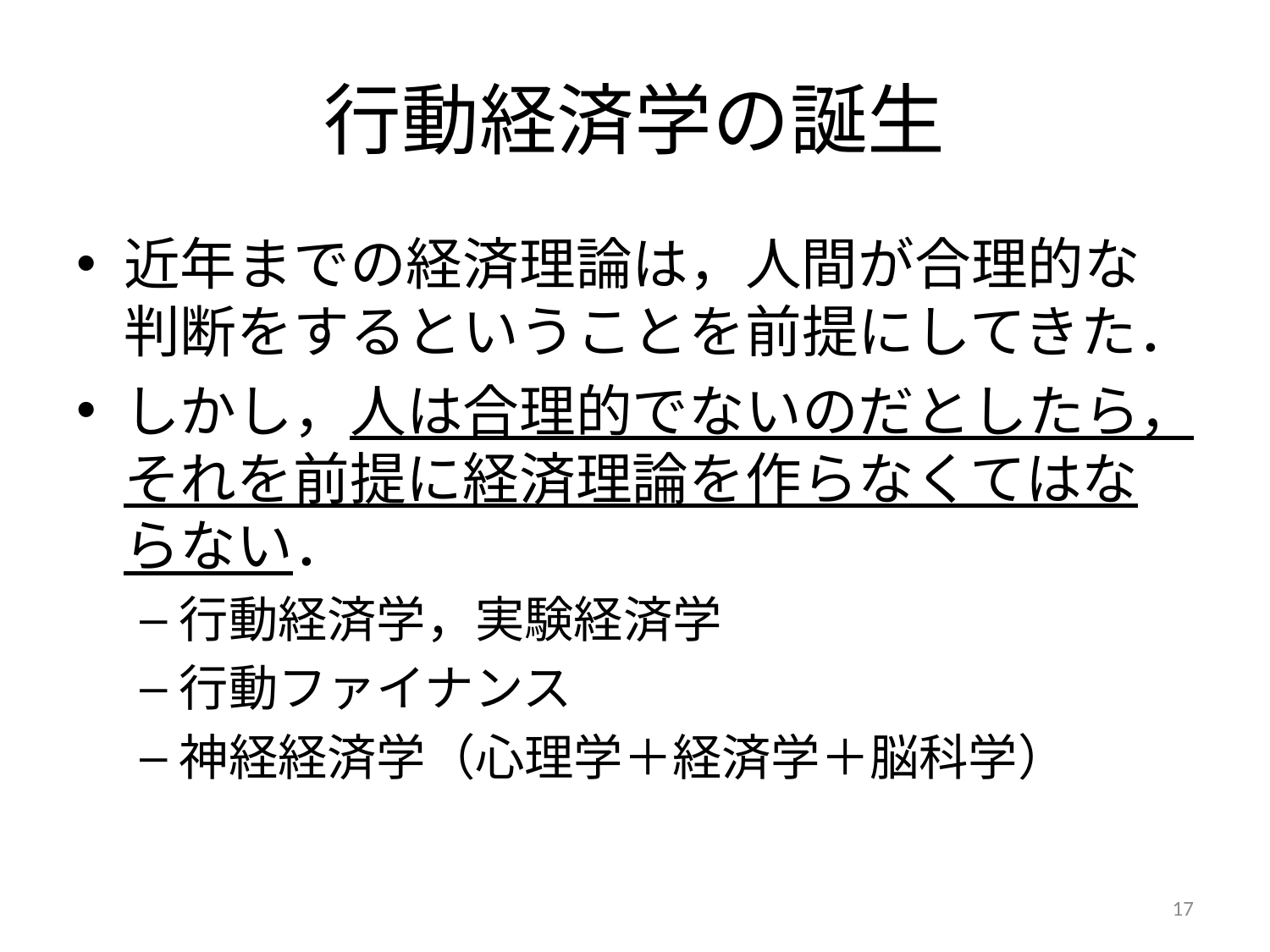

# 行動経済学の誕生
近年までの経済理論は，人間が合理的な判断をするということを前提にしてきた．
しかし，人は合理的でないのだとしたら，それを前提に経済理論を作らなくてはならない．
行動経済学，実験経済学
行動ファイナンス
神経経済学（心理学＋経済学＋脳科学）
17